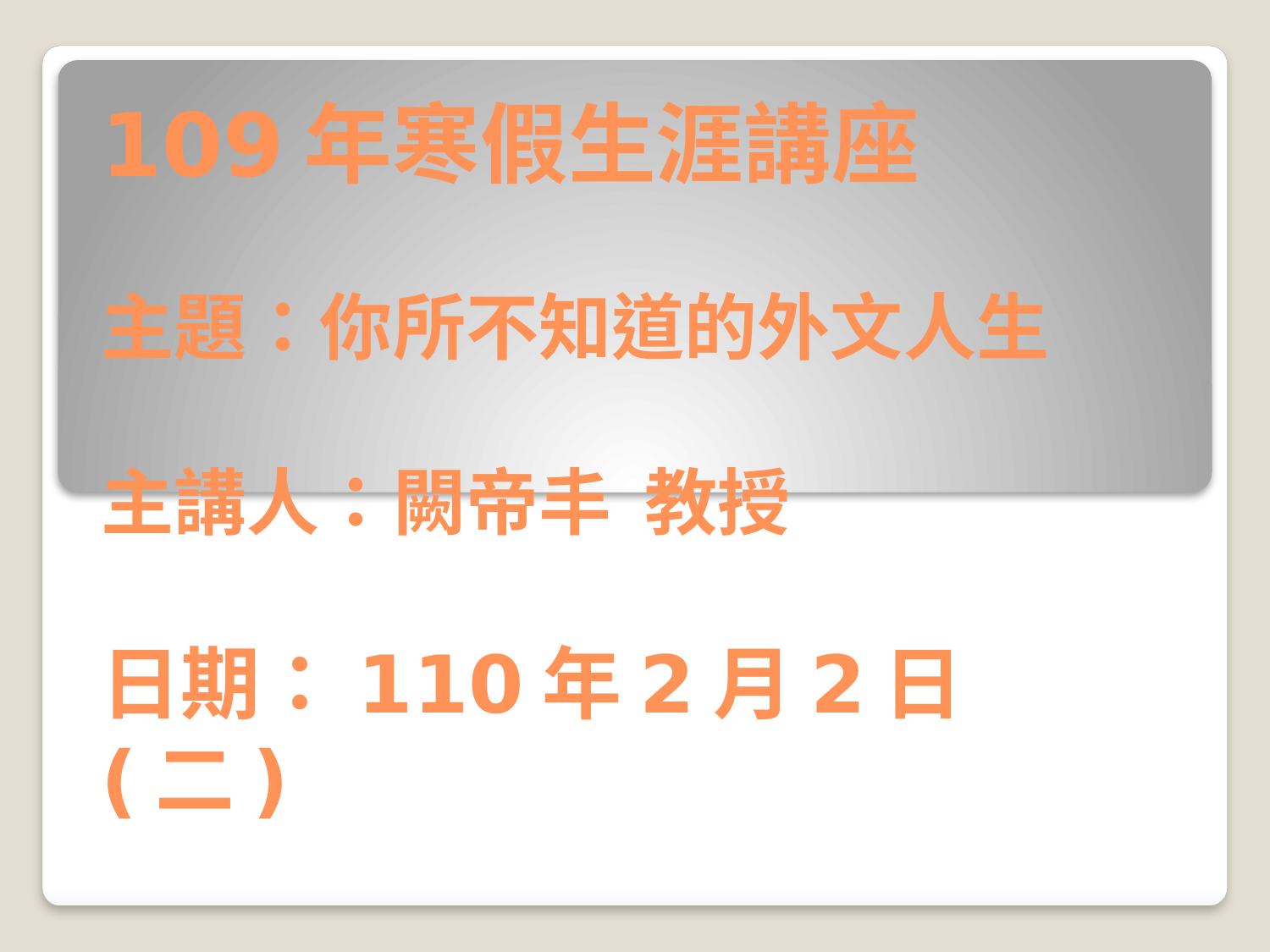

# 109年寒假生涯講座 主題：你所不知道的外文人生 主講人：闕帝丰  教授 日期：110年2月2日(二)